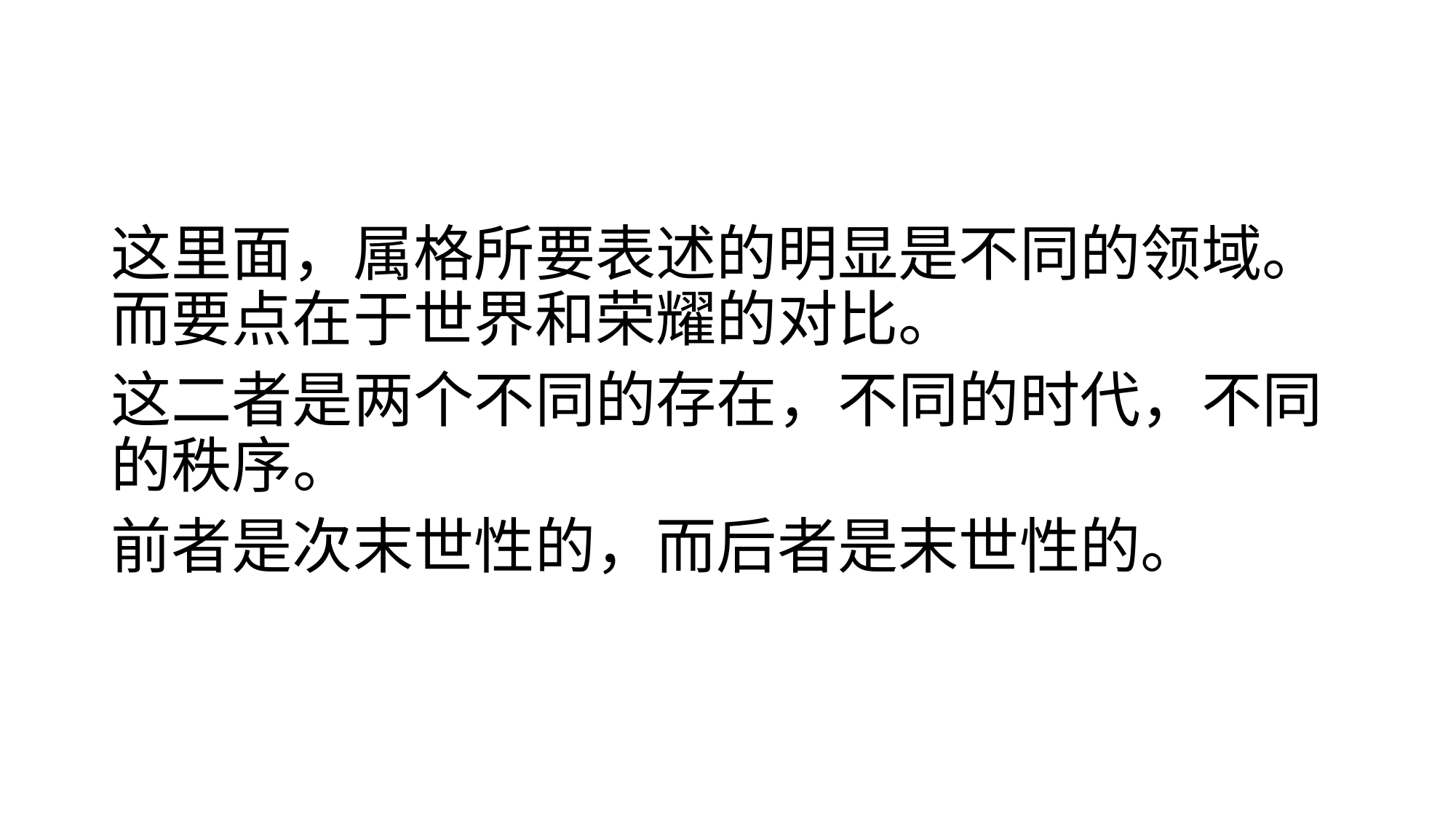

#
这里面，属格所要表述的明显是不同的领域。而要点在于世界和荣耀的对比。
这二者是两个不同的存在，不同的时代，不同的秩序。
前者是次末世性的，而后者是末世性的。